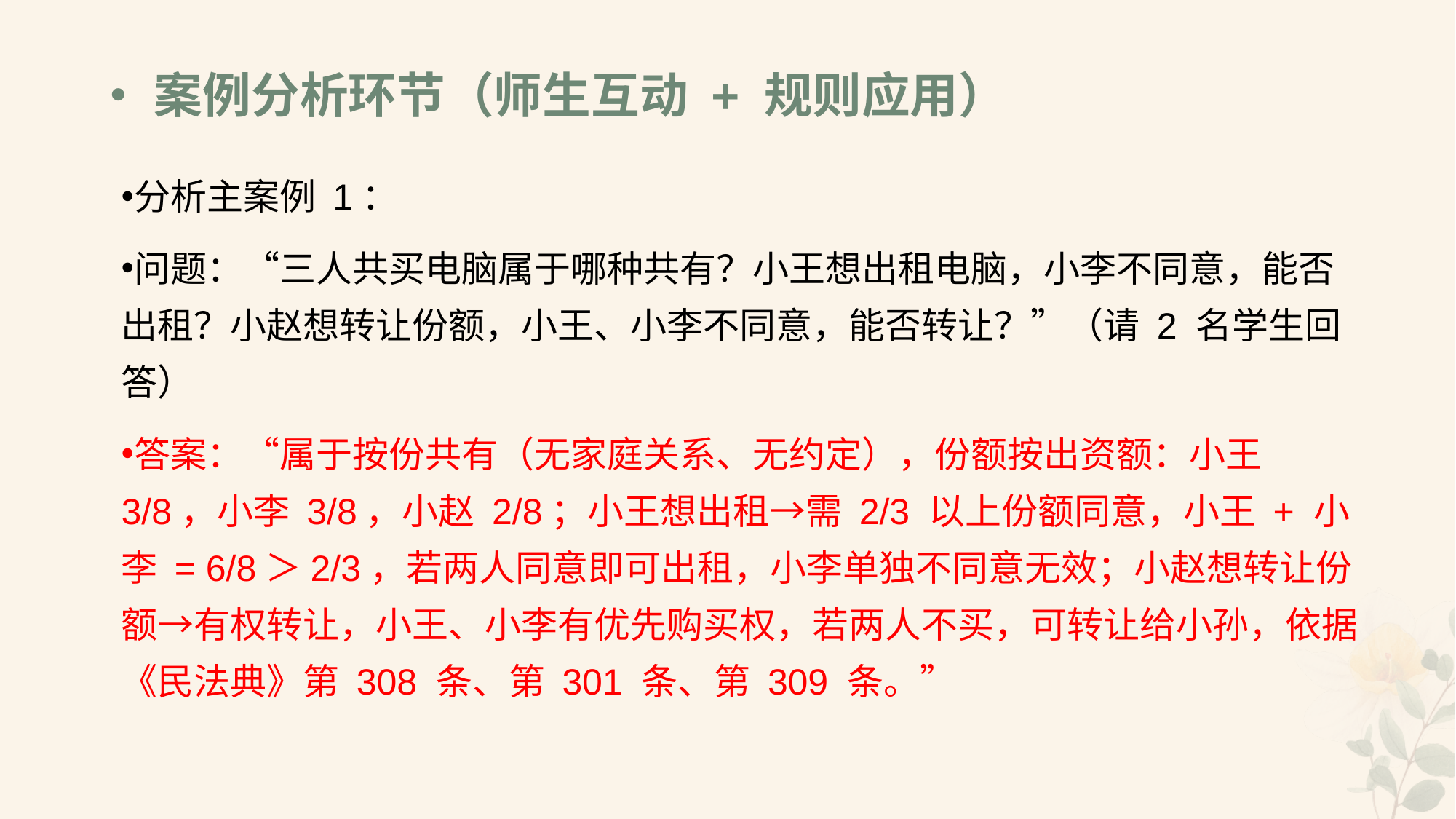

# •案例分析环节（师生互动 + 规则应用）
分析主案例 1：
问题：“三人共买电脑属于哪种共有？小王想出租电脑，小李不同意，能否出租？小赵想转让份额，小王、小李不同意，能否转让？”（请 2 名学生回答）
答案：“属于按份共有（无家庭关系、无约定），份额按出资额：小王 3/8，小李 3/8，小赵 2/8；小王想出租→需 2/3 以上份额同意，小王 + 小李 = 6/8＞2/3，若两人同意即可出租，小李单独不同意无效；小赵想转让份额→有权转让，小王、小李有优先购买权，若两人不买，可转让给小孙，依据《民法典》第 308 条、第 301 条、第 309 条。”